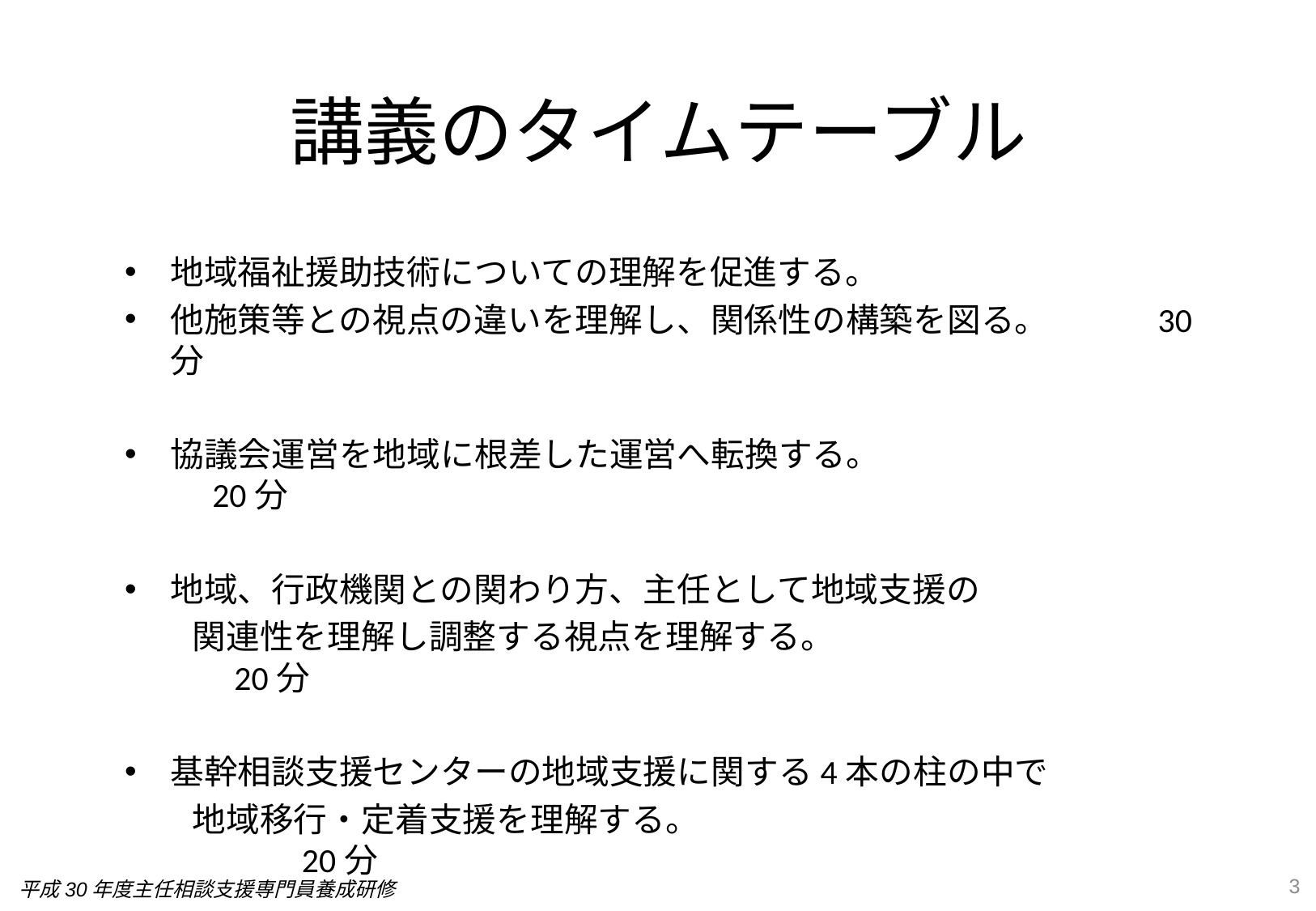

# 講義のタイムテーブル
地域福祉援助技術についての理解を促進する。
他施策等との視点の違いを理解し、関係性の構築を図る。　　　30分

協議会運営を地域に根差した運営へ転換する。　　　　　　　　　　20分

地域、行政機関との関わり方、主任として地域支援の
　　関連性を理解し調整する視点を理解する。　　　　　　　　　　　　　20分

基幹相談支援センターの地域支援に関する4本の柱の中で
　　地域移行・定着支援を理解する。　　　　　　　　　　　　　　　　　　　20分

3
平成30年度主任相談支援専門員養成研修